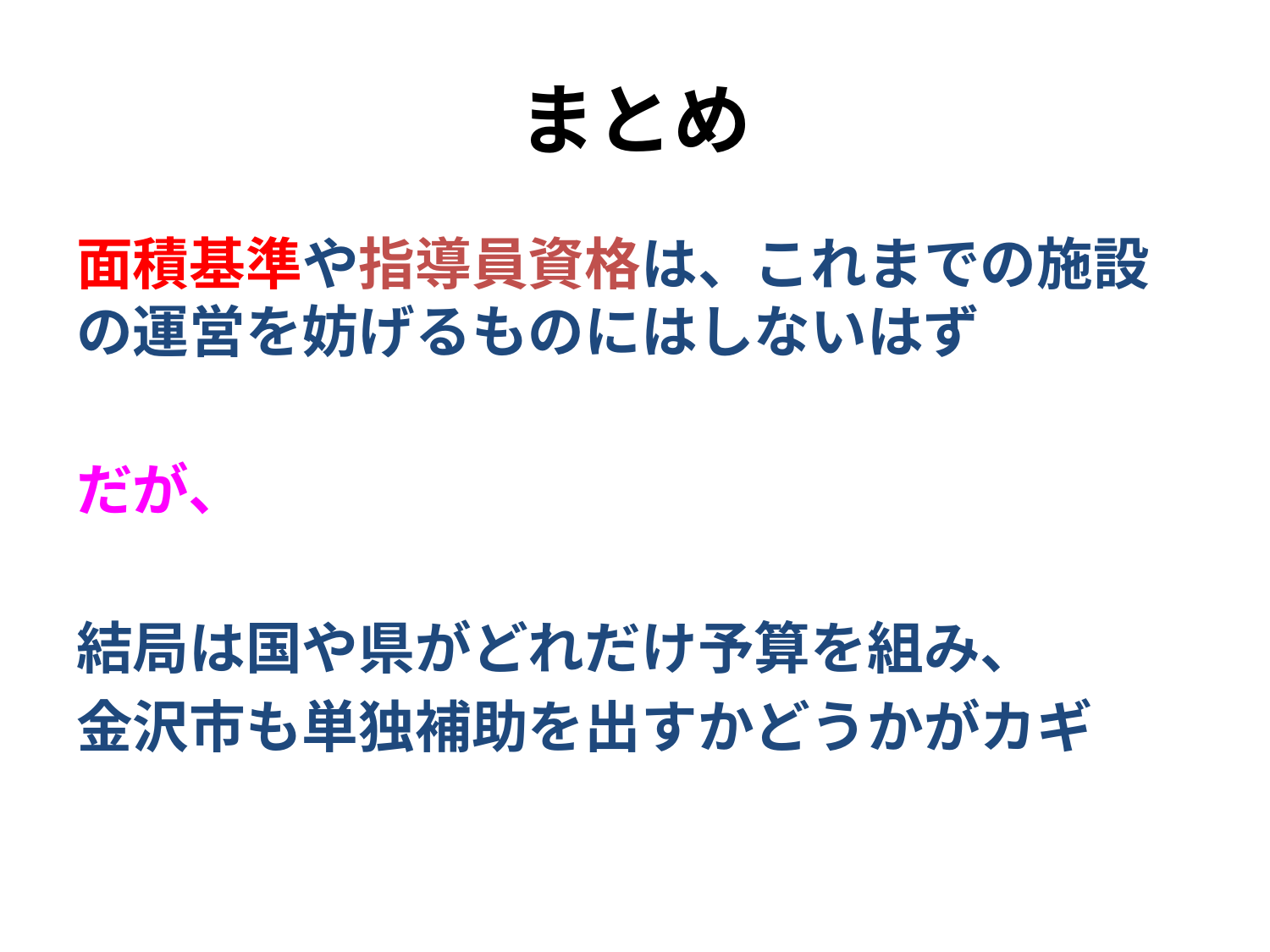

# まとめ
面積基準や指導員資格は、これまでの施設の運営を妨げるものにはしないはず

だが、

結局は国や県がどれだけ予算を組み、
金沢市も単独補助を出すかどうかがカギ